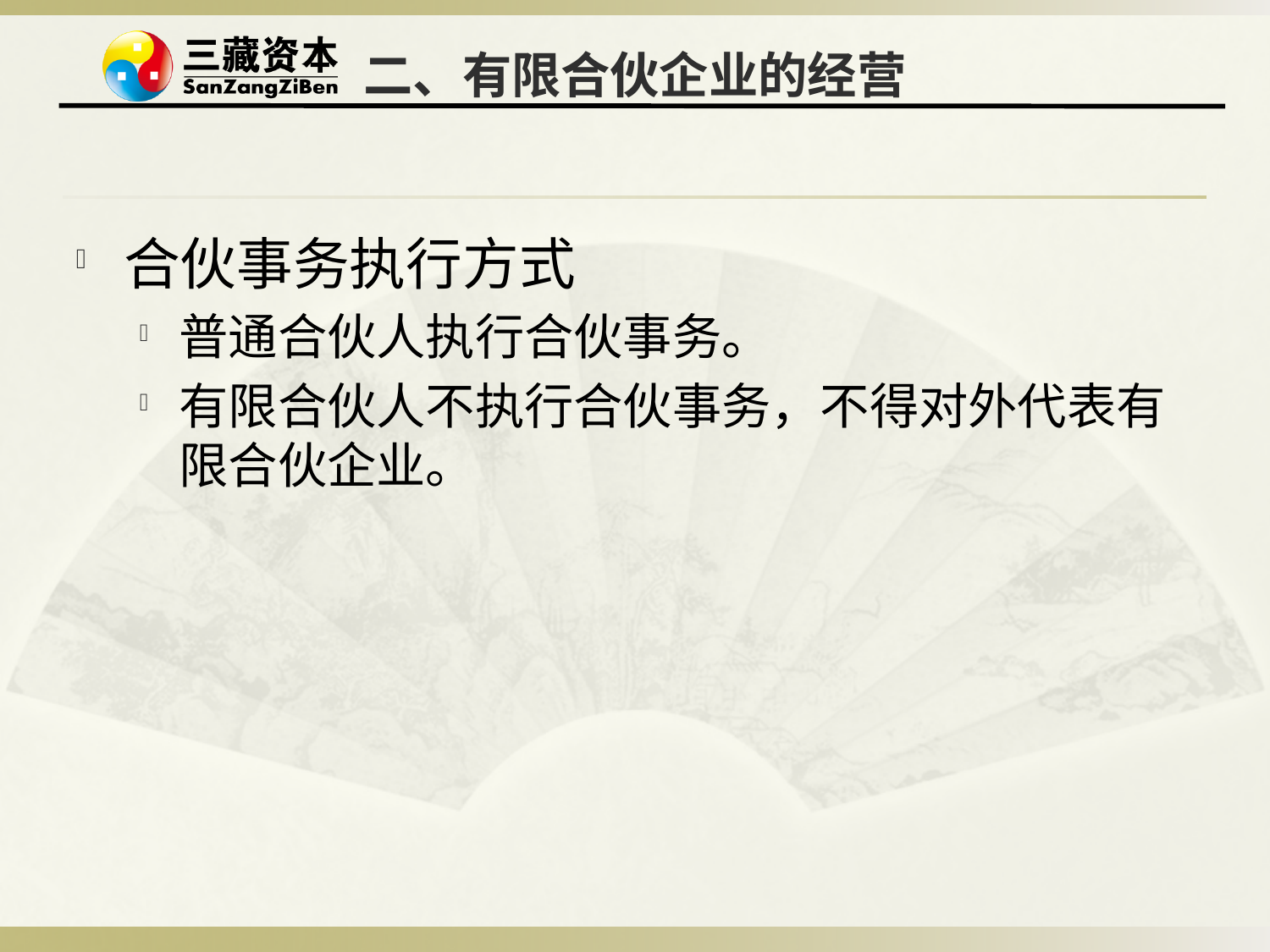

# 二、有限合伙企业的经营
合伙事务执行方式
普通合伙人执行合伙事务。
有限合伙人不执行合伙事务，不得对外代表有限合伙企业。